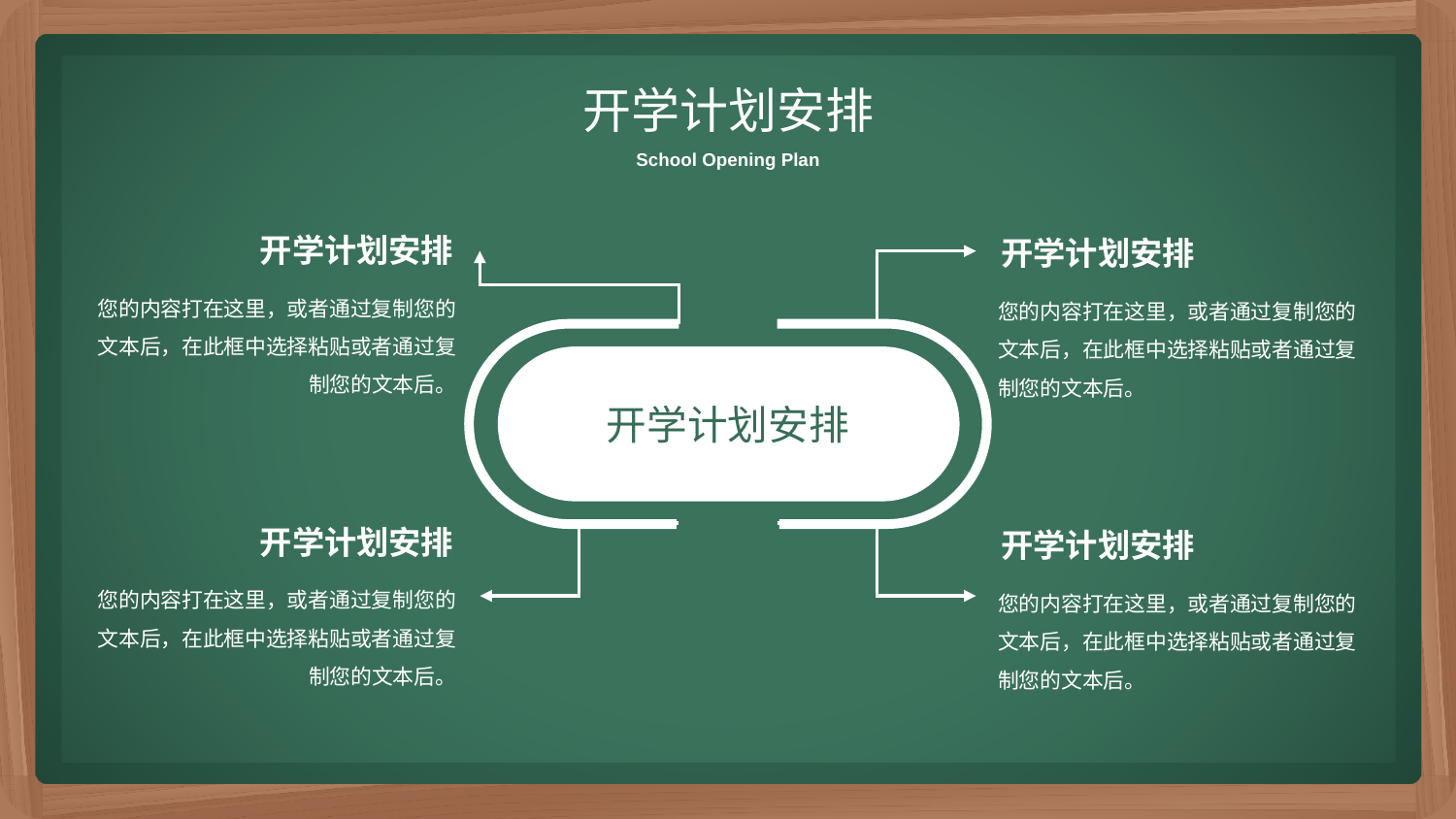

开学计划安排
School Opening Plan
开学计划安排
开学计划安排
您的内容打在这里，或者通过复制您的文本后，在此框中选择粘贴或者通过复制您的文本后。
您的内容打在这里，或者通过复制您的文本后，在此框中选择粘贴或者通过复制您的文本后。

TEXT
开学计划安排
开学计划安排
开学计划安排
您的内容打在这里，或者通过复制您的文本后，在此框中选择粘贴或者通过复制您的文本后。
您的内容打在这里，或者通过复制您的文本后，在此框中选择粘贴或者通过复制您的文本后。